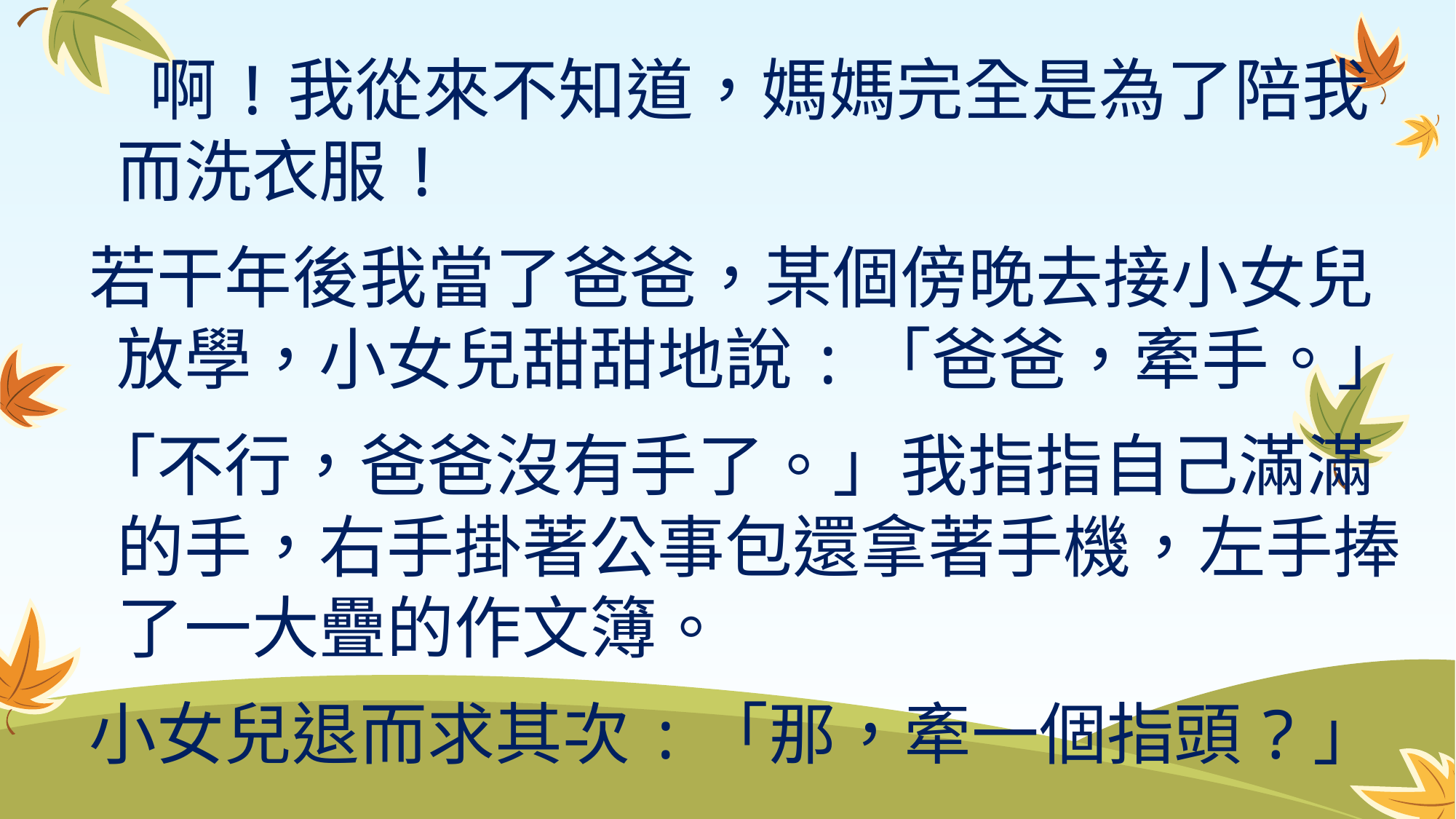

啊!我從來不知道，媽媽完全是為了陪我而洗衣服!
若干年後我當了爸爸，某個傍晚去接小女兒放學，小女兒甜甜地說:「爸爸，牽手。」
「不行，爸爸沒有手了。」我指指自己滿滿的手，右手掛著公事包還拿著手機，左手捧了一大疊的作文簿。
小女兒退而求其次:「那，牽一個指頭?」